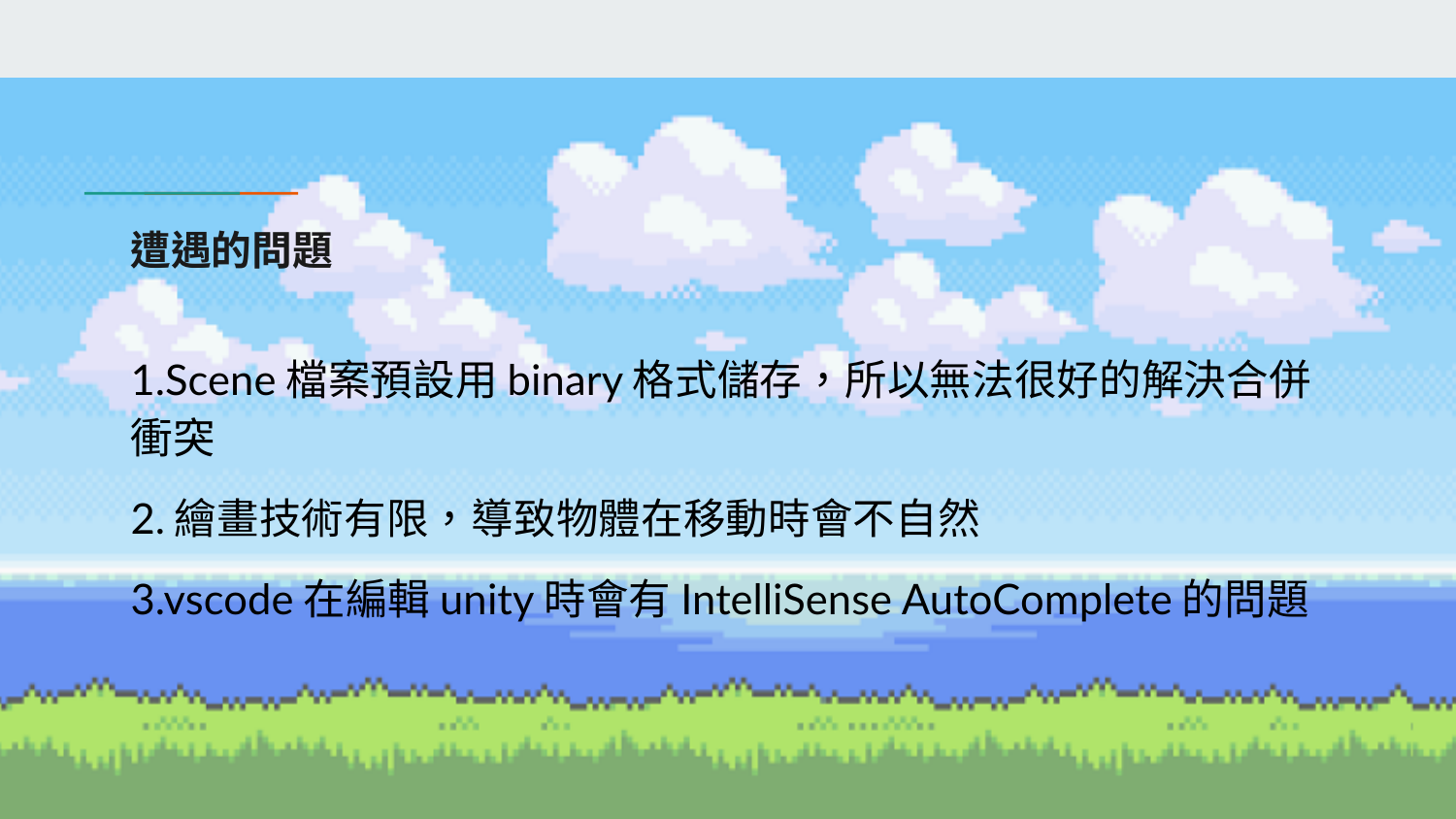

# 遭遇的問題
1.Scene檔案預設用binary格式儲存，所以無法很好的解決合併衝突
2.繪畫技術有限，導致物體在移動時會不自然
3.vscode在編輯unity時會有IntelliSense AutoComplete的問題